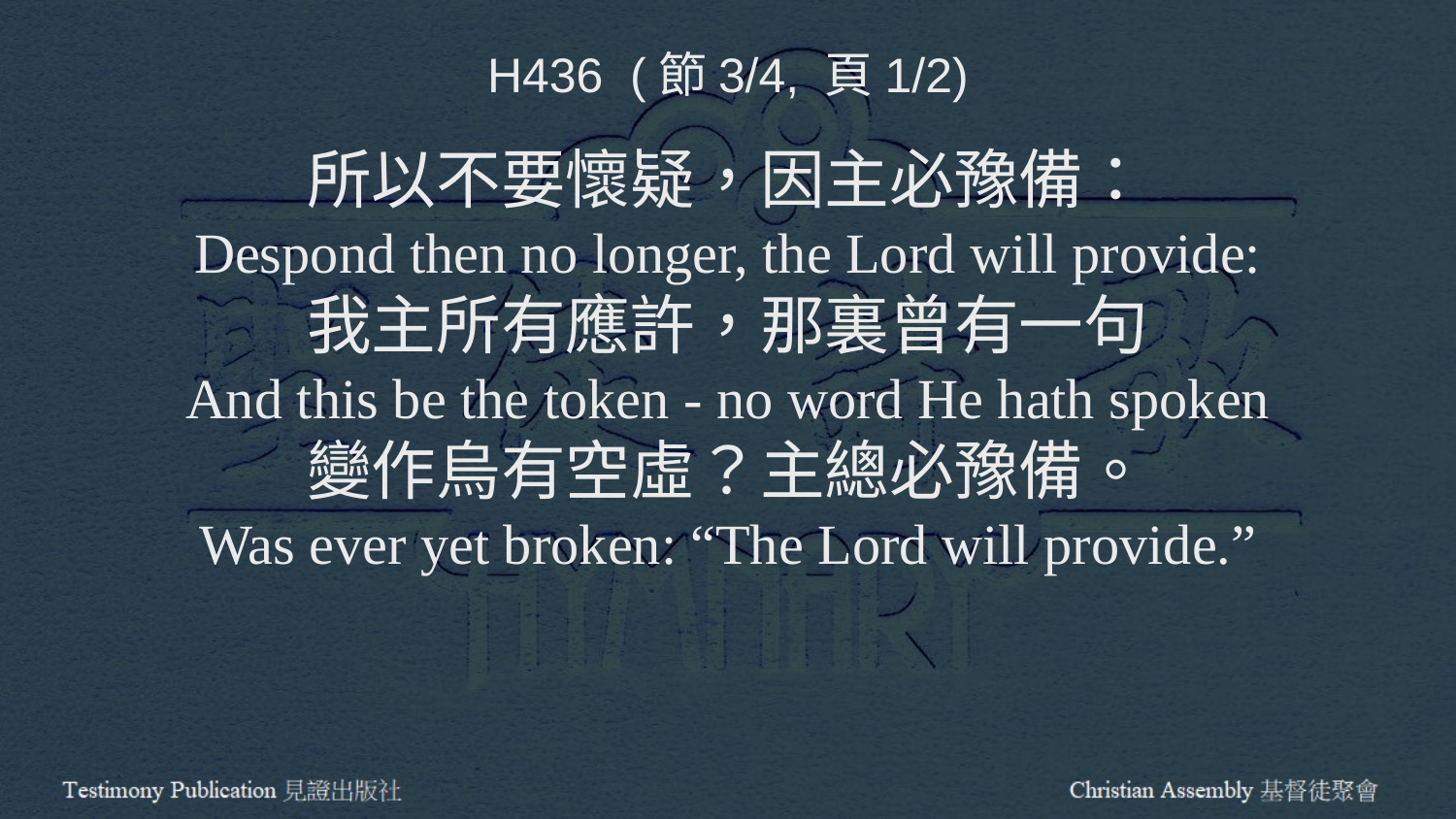

H436  (節3/4, 頁1/2)

所以不要懷疑，因主必豫備：
Despond then no longer, the Lord will provide:
我主所有應許，那裏曾有一句
And this be the token - no word He hath spoken
變作烏有空虛？主總必豫備。
Was ever yet broken: “The Lord will provide.”